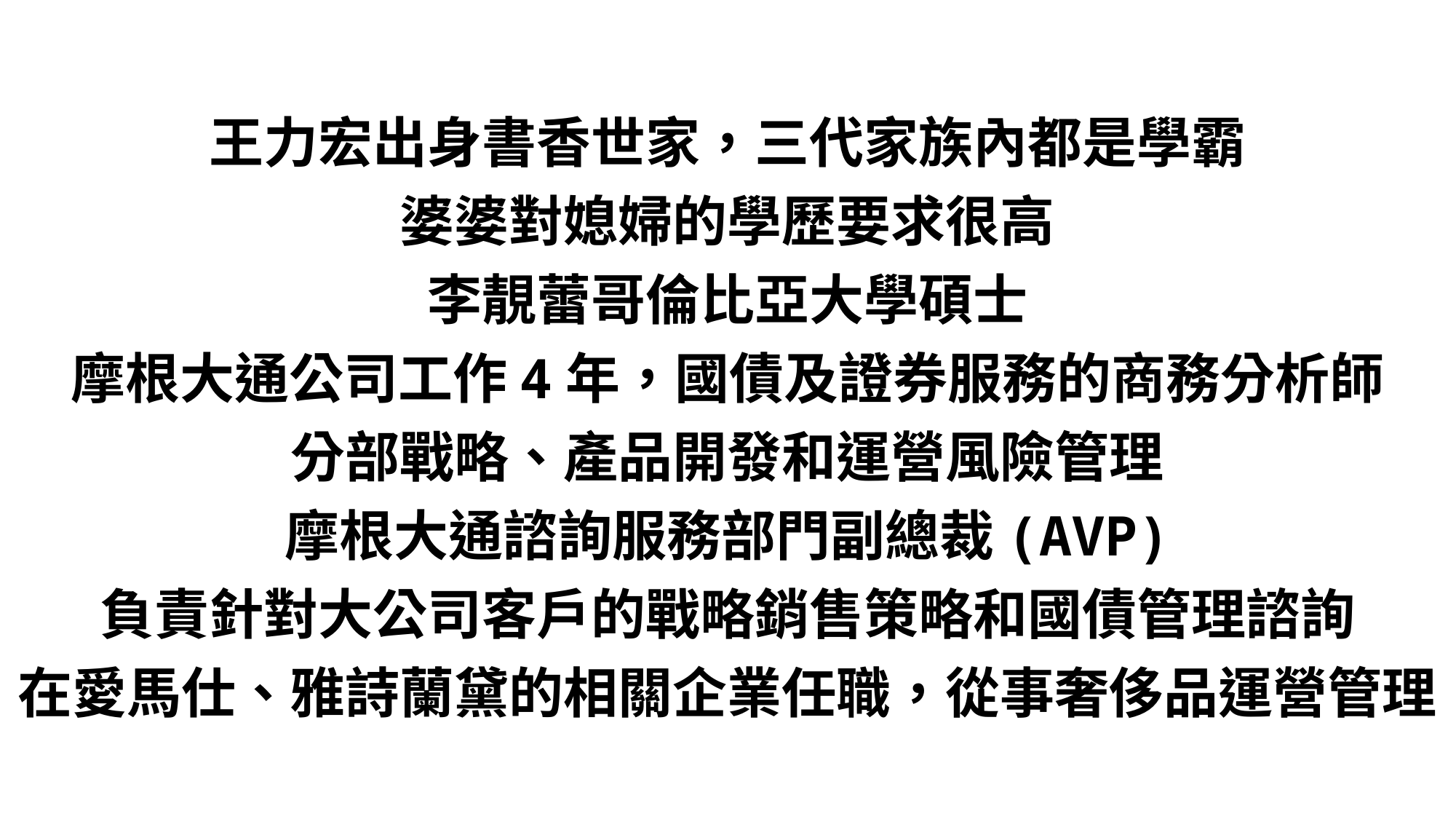

# 王力宏出身書香世家，三代家族內都是學霸 婆婆對媳婦的學歷要求很高 李靚蕾哥倫比亞大學碩士 摩根大通公司工作4年，國債及證券服務的商務分析師 分部戰略、產品開發和運營風險管理 摩根大通諮詢服務部門副總裁(AVP) 負責針對大公司客戶的戰略銷售策略和國債管理諮詢 在愛馬仕、雅詩蘭黛的相關企業任職，從事奢侈品運營管理